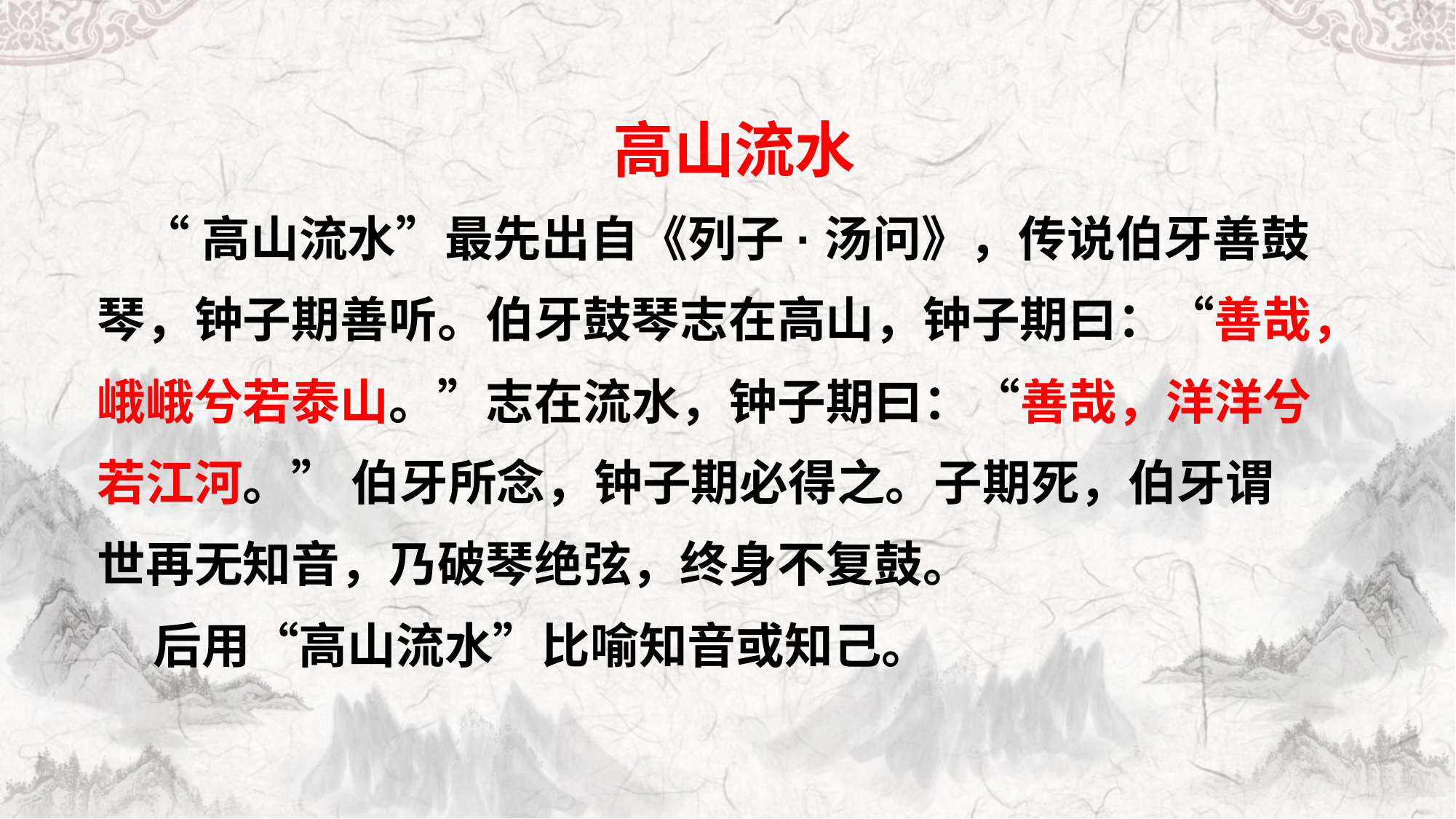

高山流水
    “高山流水”最先出自《列子·汤问》，传说伯牙善鼓琴，钟子期善听。伯牙鼓琴志在高山，钟子期曰：“善哉，峨峨兮若泰山。”志在流水，钟子期曰：“善哉，洋洋兮若江河。” 伯牙所念，钟子期必得之。子期死，伯牙谓世再无知音，乃破琴绝弦，终身不复鼓。
    后用“高山流水”比喻知音或知己。